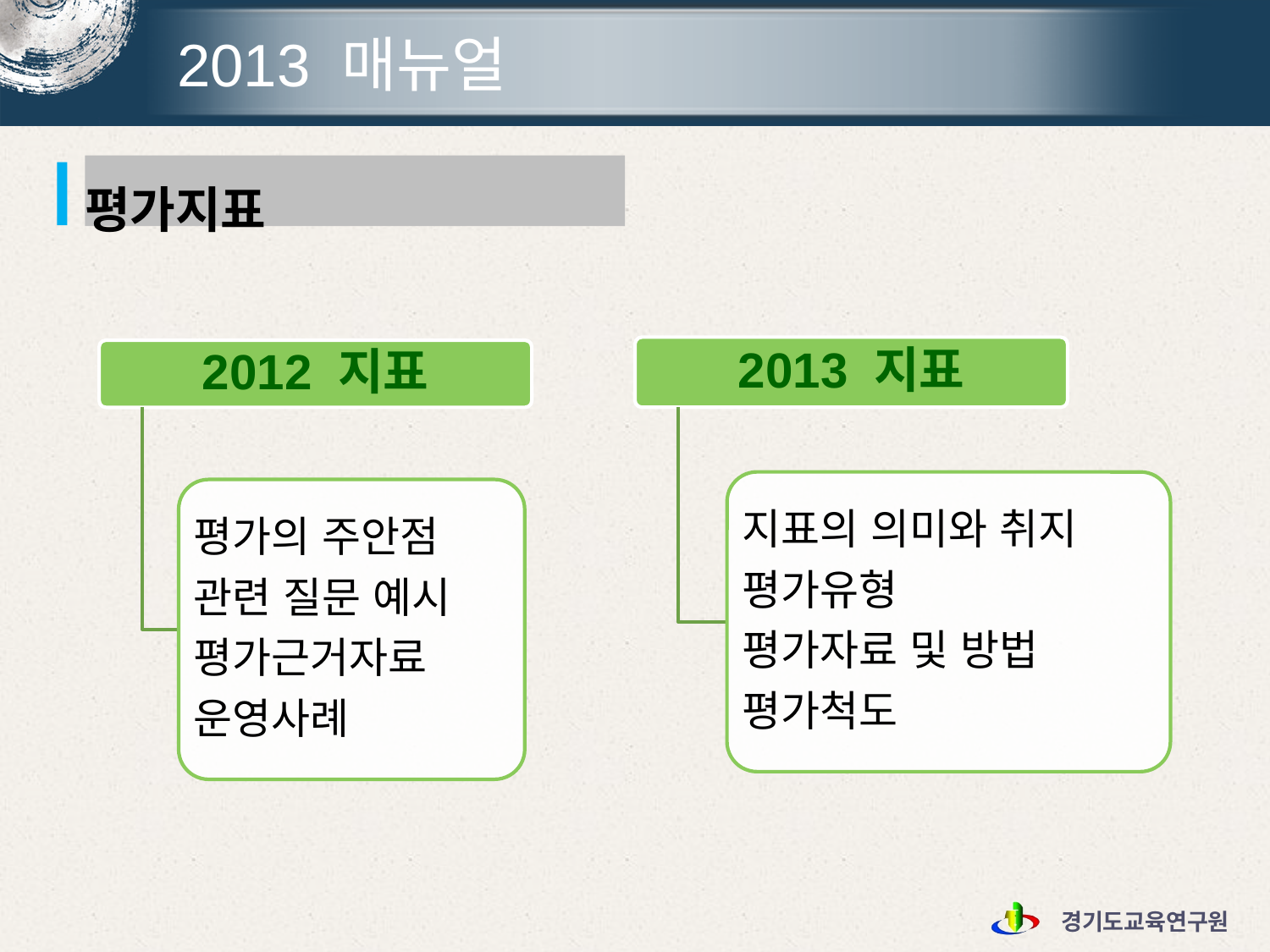

# 2013 매뉴얼
평가지표

2012 지표
평가의 주안점
관련 질문 예시
평가근거자료
운영사례
2013 지표
지표의 의미와 취지
평가유형
평가자료 및 방법
평가척도